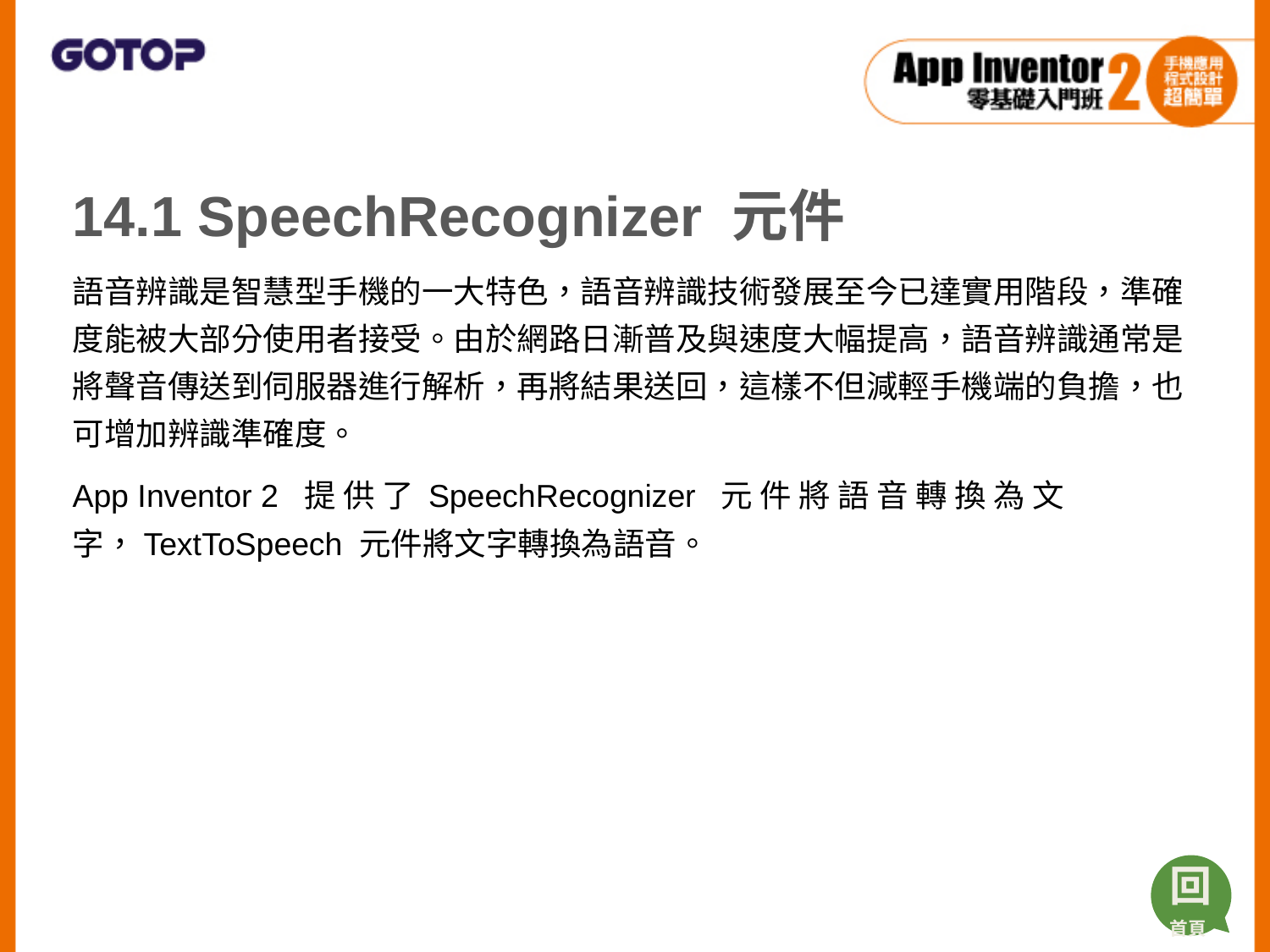

14.1 SpeechRecognizer 元件
語音辨識是智慧型手機的一大特色，語音辨識技術發展至今已達實用階段，準確度能被大部分使用者接受。由於網路日漸普及與速度大幅提高，語音辨識通常是將聲音傳送到伺服器進行解析，再將結果送回，這樣不但減輕手機端的負擔，也可增加辨識準確度。
App Inventor 2  提 供 了 SpeechRecognizer  元 件 將 語 音 轉 換 為 文 字，TextToSpeech 元件將文字轉換為語音。

回
首頁